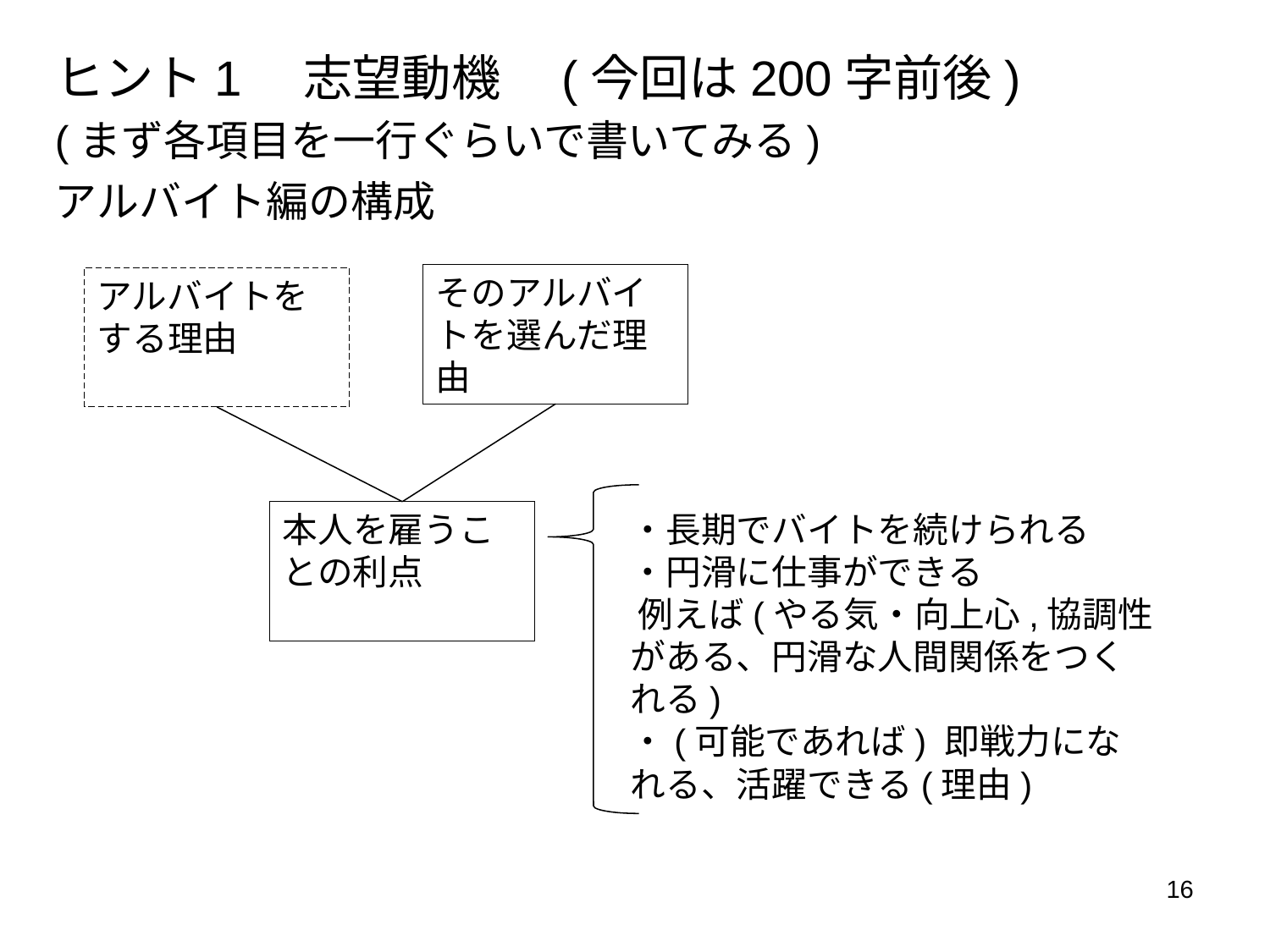

# ヒント1　志望動機　(今回は200字前後)
(まず各項目を一行ぐらいで書いてみる)
アルバイト編の構成
そのアルバイトを選んだ理由
アルバイトをする理由

本人を雇うことの利点

・長期でバイトを続けられる
・円滑に仕事ができる
 例えば(やる気・向上心,協調性がある、円滑な人間関係をつくれる)
・(可能であれば) 即戦力になれる、活躍できる(理由)
16